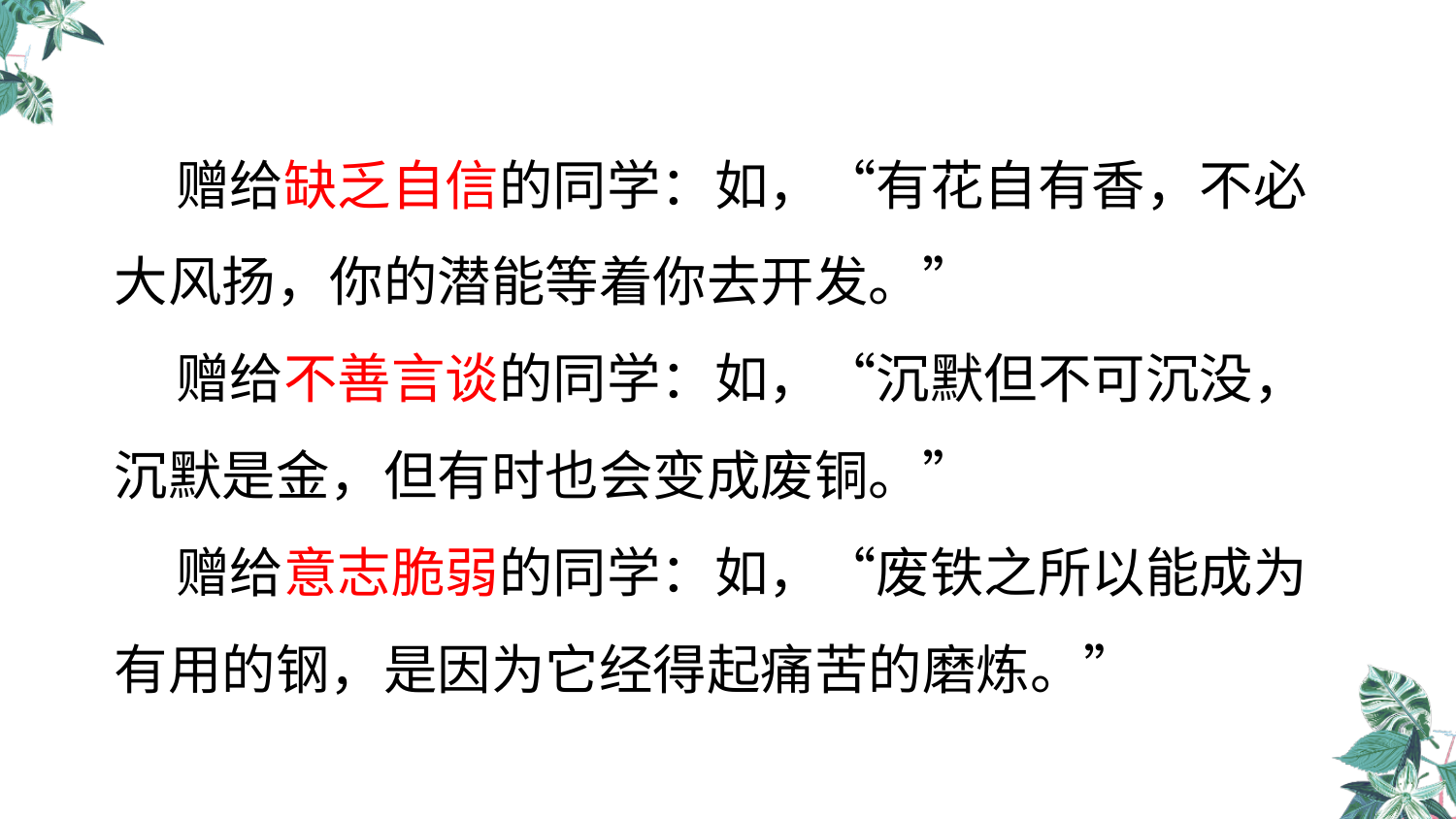

赠给缺乏自信的同学：如，“有花自有香，不必大风扬，你的潜能等着你去开发。”
    赠给不善言谈的同学：如，“沉默但不可沉没，沉默是金，但有时也会变成废铜。”
    赠给意志脆弱的同学：如，“废铁之所以能成为有用的钢，是因为它经得起痛苦的磨炼。”